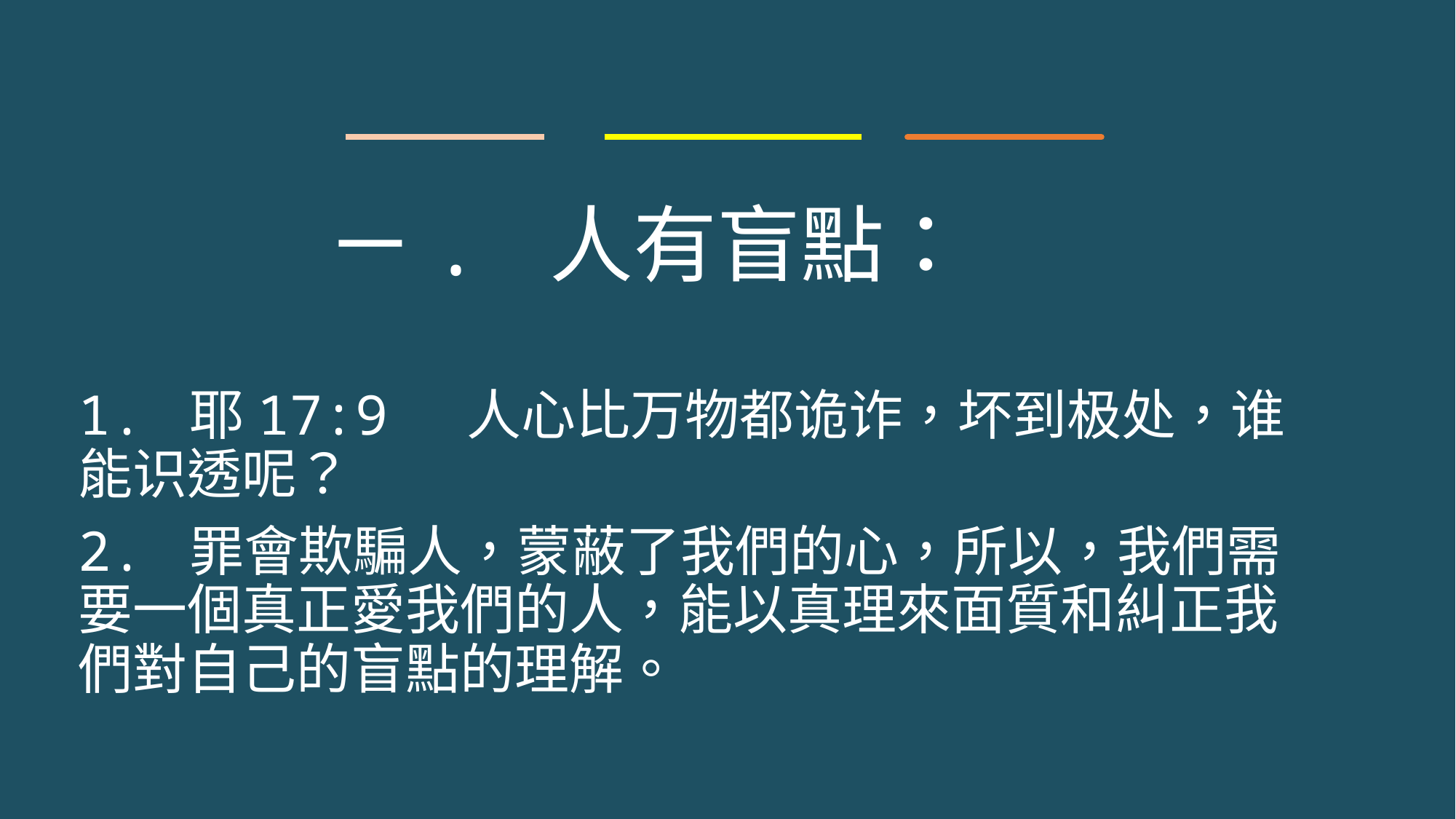

ㄧ. 人有盲點：
1. 耶17:9  人心比万物都诡诈，坏到极处，谁能识透呢？
2. 罪會欺騙人，蒙蔽了我們的心，所以，我們需要一個真正愛我們的人，能以真理來面質和糾正我們對自己的盲點的理解。